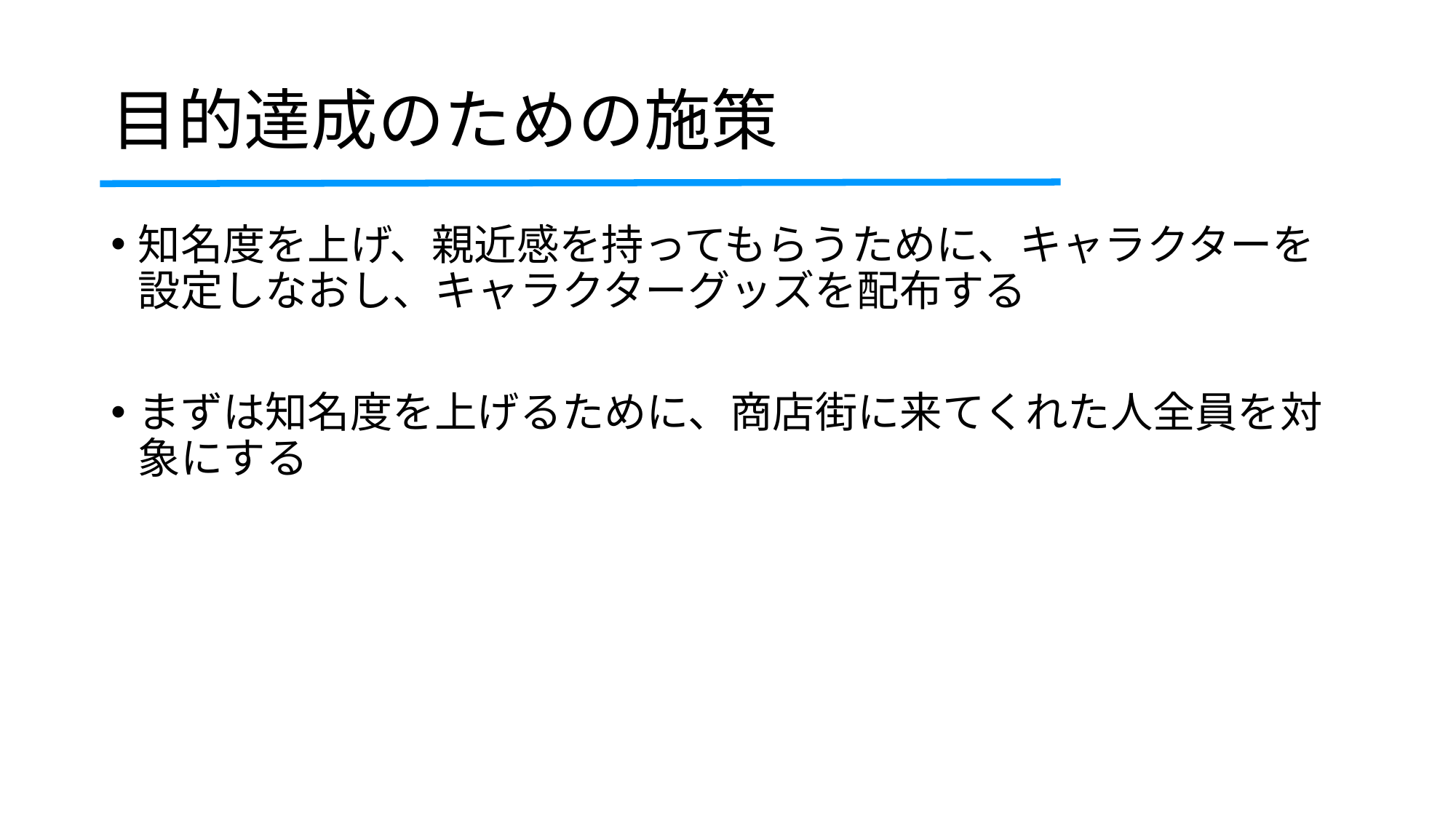

# 目的達成のための施策

知名度を上げ、親近感を持ってもらうために、キャラクターを設定しなおし、キャラクターグッズを配布する

まずは知名度を上げるために、商店街に来てくれた人全員を対象にする